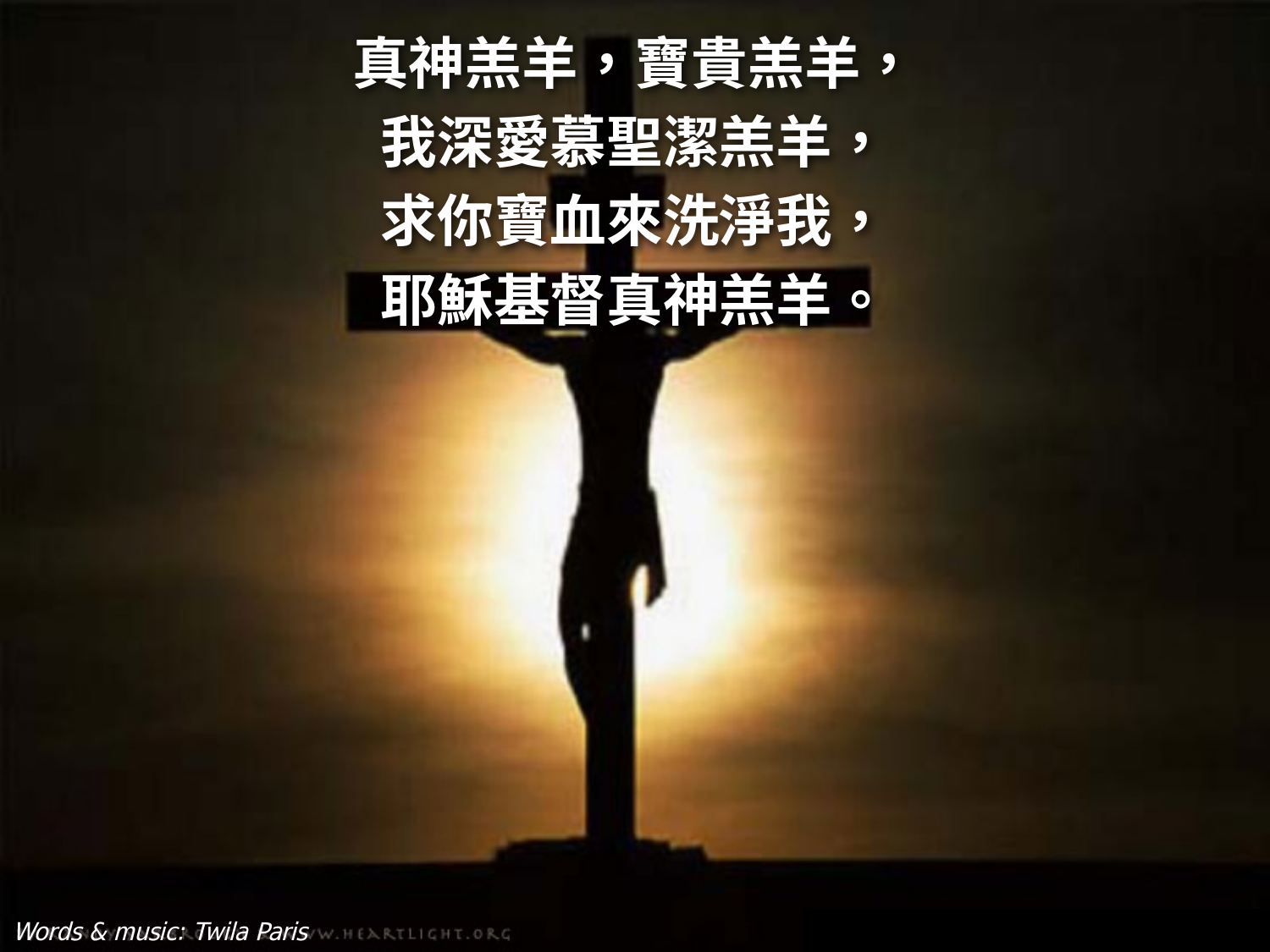

真神羔羊，寶貴羔羊，
我深愛慕聖潔羔羊，
求你寶血來洗淨我，
耶穌基督真神羔羊。
Words & music: Twila Paris